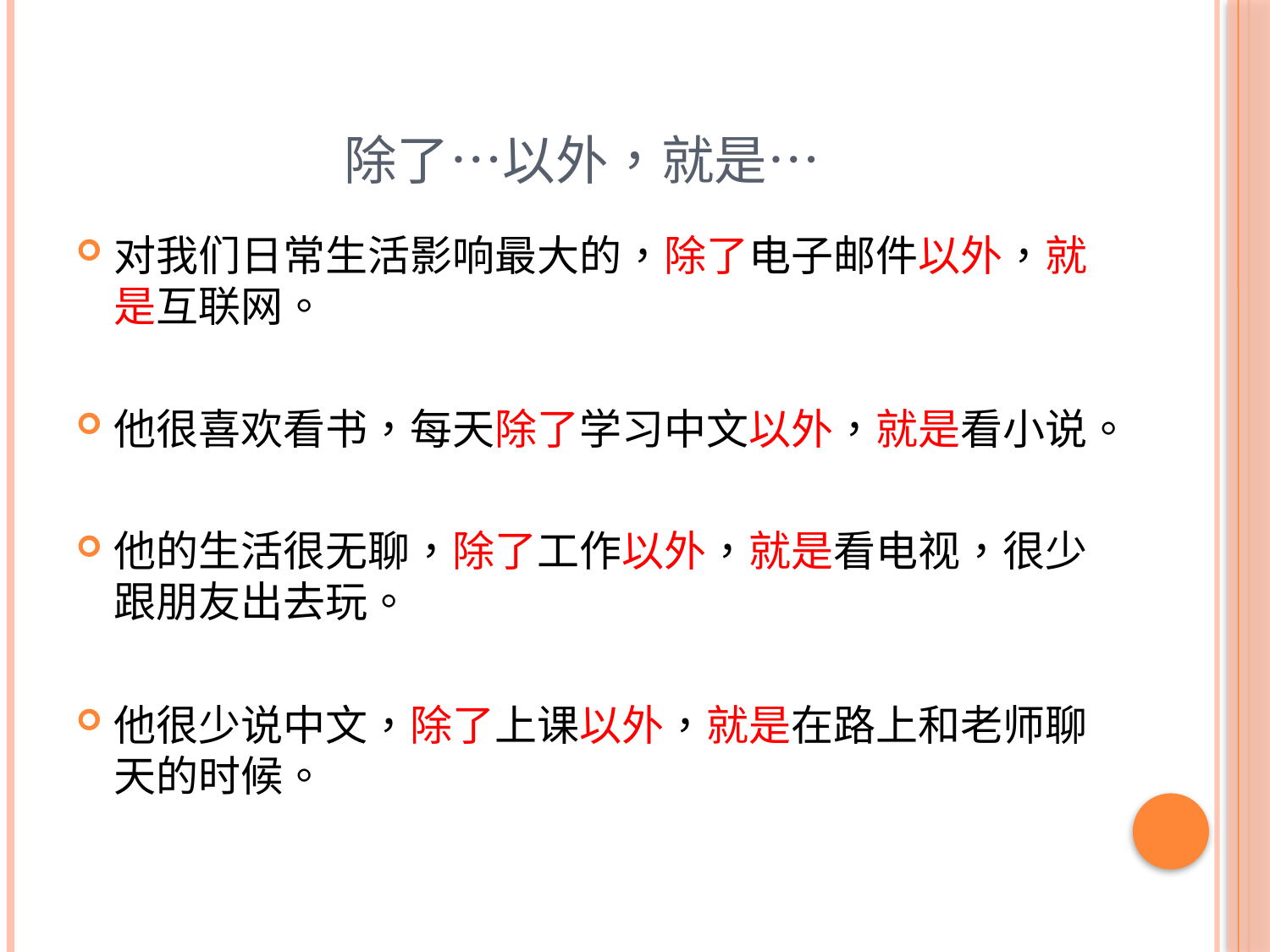

# 除了…以外，就是…
对我们日常生活影响最大的，除了电子邮件以外，就是互联网。

他很喜欢看书，每天除了学习中文以外，就是看小说。

他的生活很无聊，除了工作以外，就是看电视，很少跟朋友出去玩。

他很少说中文，除了上课以外，就是在路上和老师聊天的时候。